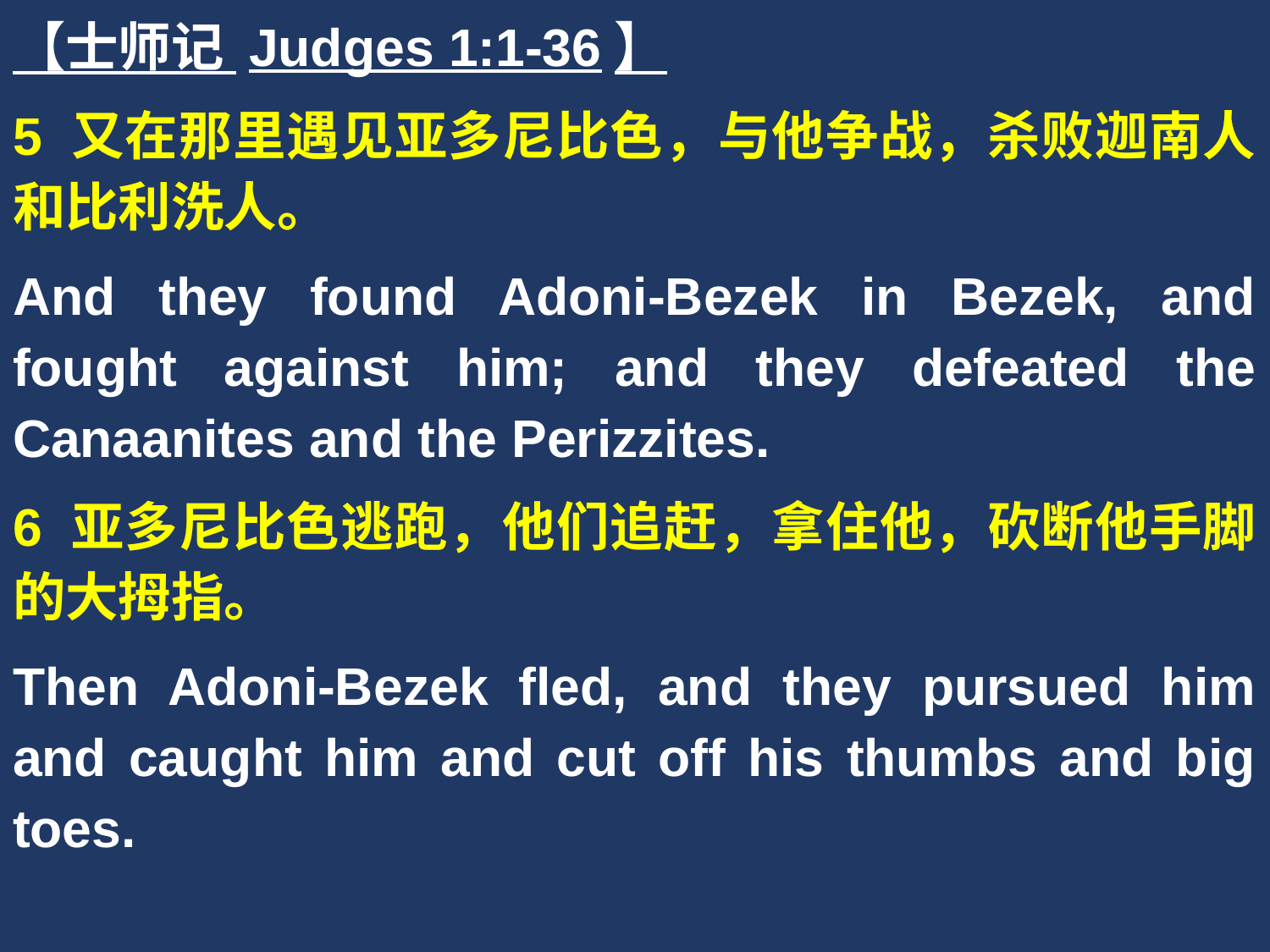

【士师记 Judges 1:1-36】
5 又在那里遇见亚多尼比色，与他争战，杀败迦南人和比利洗人。
And they found Adoni-Bezek in Bezek, and fought against him; and they defeated the Canaanites and the Perizzites.
6 亚多尼比色逃跑，他们追赶，拿住他，砍断他手脚的大拇指。
Then Adoni-Bezek fled, and they pursued him and caught him and cut off his thumbs and big toes.